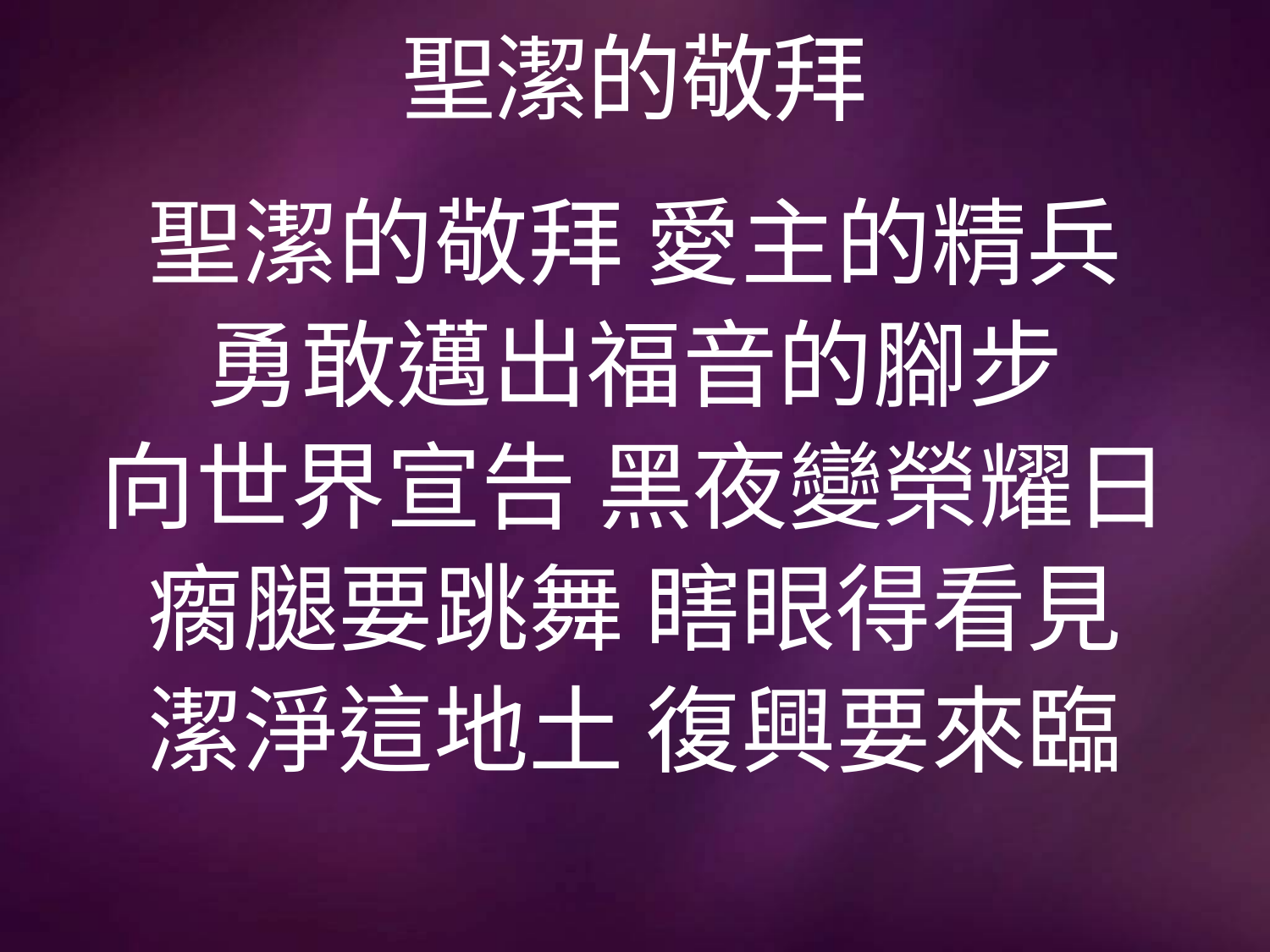

# 聖潔的敬拜
聖潔的敬拜 愛主的精兵
勇敢邁出福音的腳步
向世界宣告 黑夜變榮耀日
瘸腿要跳舞 瞎眼得看見
潔淨這地土 復興要來臨